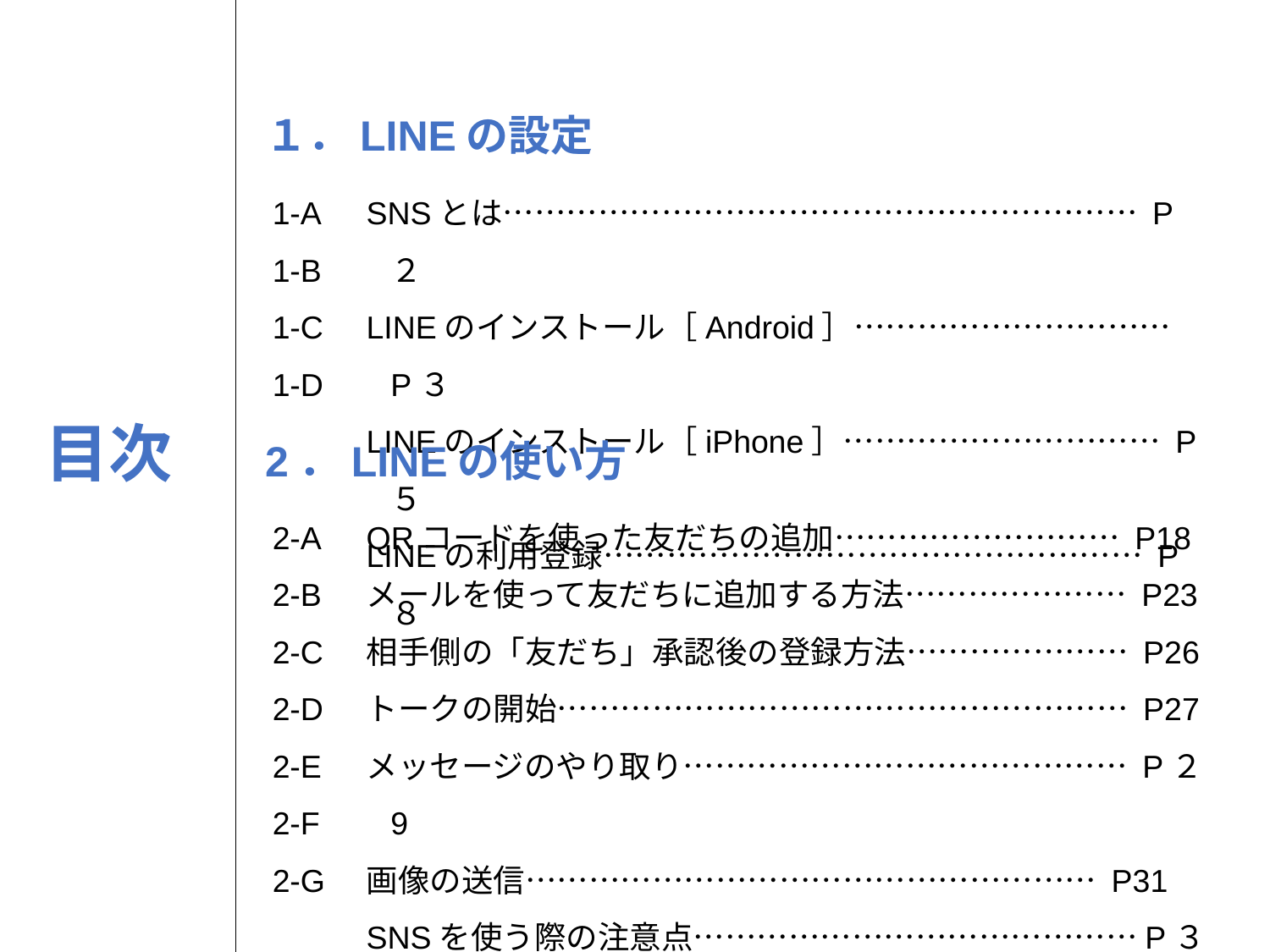

１．LINEの設定
1-A
1-B
1-C
1-D

SNSとは…………………………………………………… P２
LINEのインストール［Android］………………………… P３
LINEのインストール［iPhone］………………………… P５
LINEの利用登録…………………………………………… P８
2．LINEの使い方
2-A
2-B
2-C
2-D
2-E
2-F
2-G
QRコードを使った友だちの追加……………………… P18
メールを使って友だちに追加する方法………………… P23
相手側の「友だち」承認後の登録方法………………… P26
トークの開始……………………………………………… P27
メッセージのやり取り…………………………………… P２9
画像の送信……………………………………………… P31
SNSを使う際の注意点……………………………………P３3